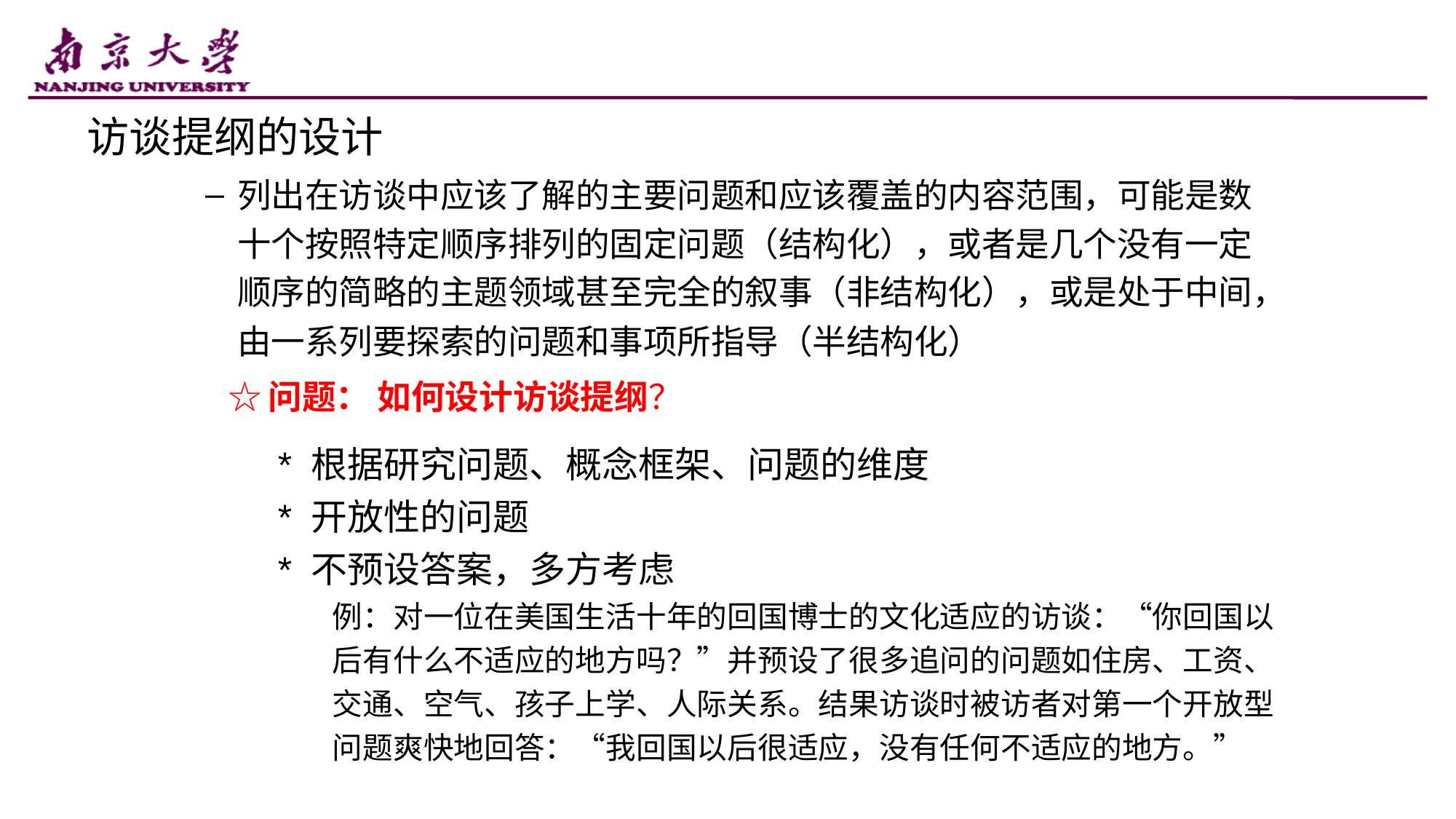

访谈提纲的设计
列出在访谈中应该了解的主要问题和应该覆盖的内容范围，可能是数十个按照特定顺序排列的固定问题（结构化），或者是几个没有一定顺序的简略的主题领域甚至完全的叙事（非结构化），或是处于中间，由一系列要探索的问题和事项所指导（半结构化）
   ☆问题： 如何设计访谈提纲？
* 根据研究问题、概念框架、问题的维度
* 开放性的问题
* 不预设答案，多方考虑
例：对一位在美国生活十年的回国博士的文化适应的访谈：“你回国以后有什么不适应的地方吗？”并预设了很多追问的问题如住房、工资、交通、空气、孩子上学、人际关系。结果访谈时被访者对第一个开放型问题爽快地回答：“我回国以后很适应，没有任何不适应的地方。”